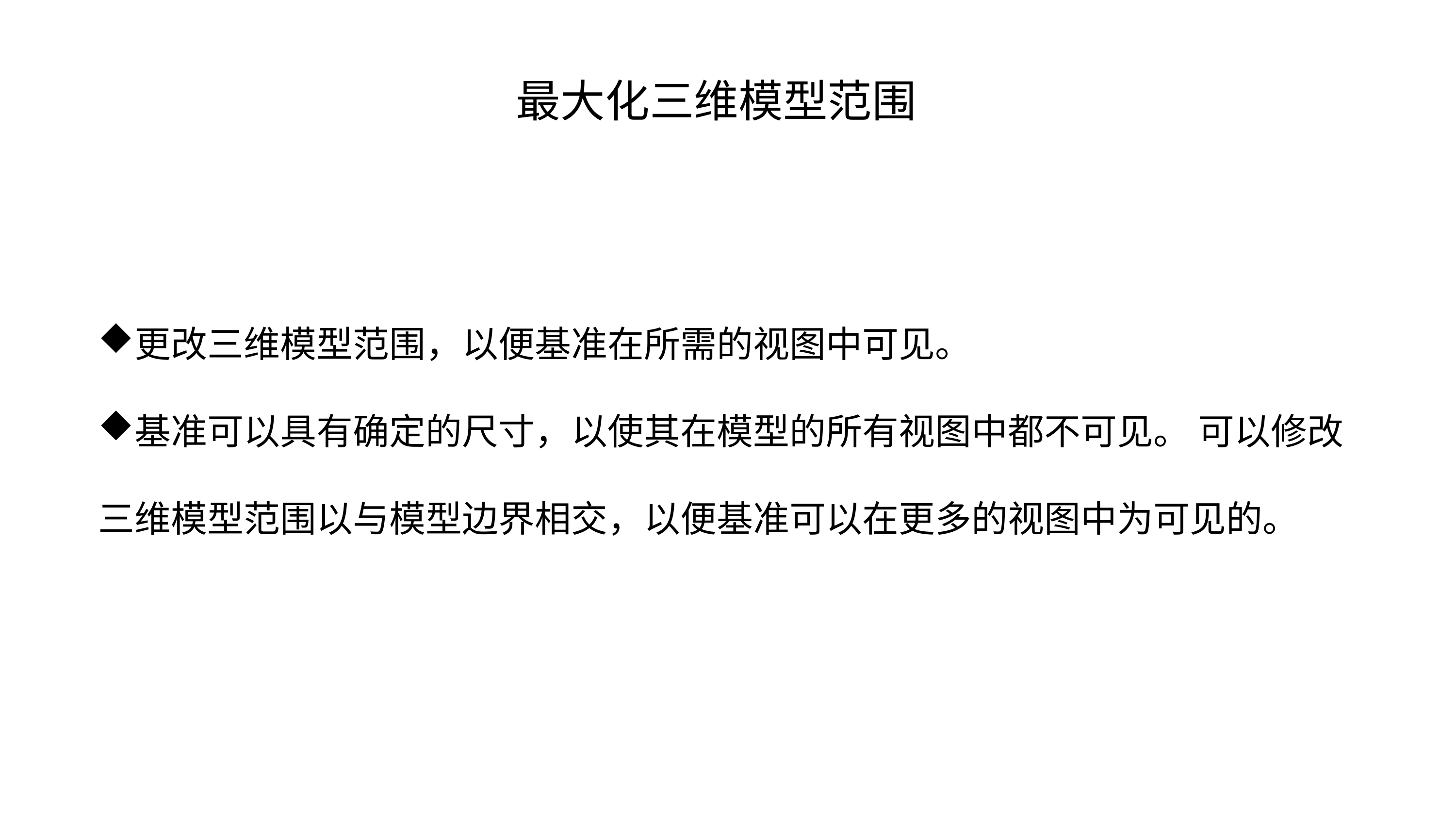

最大化三维模型范围
更改三维模型范围，以便基准在所需的视图中可见。
基准可以具有确定的尺寸，以使其在模型的所有视图中都不可见。 可以修改三维模型范围以与模型边界相交，以便基准可以在更多的视图中为可见的。